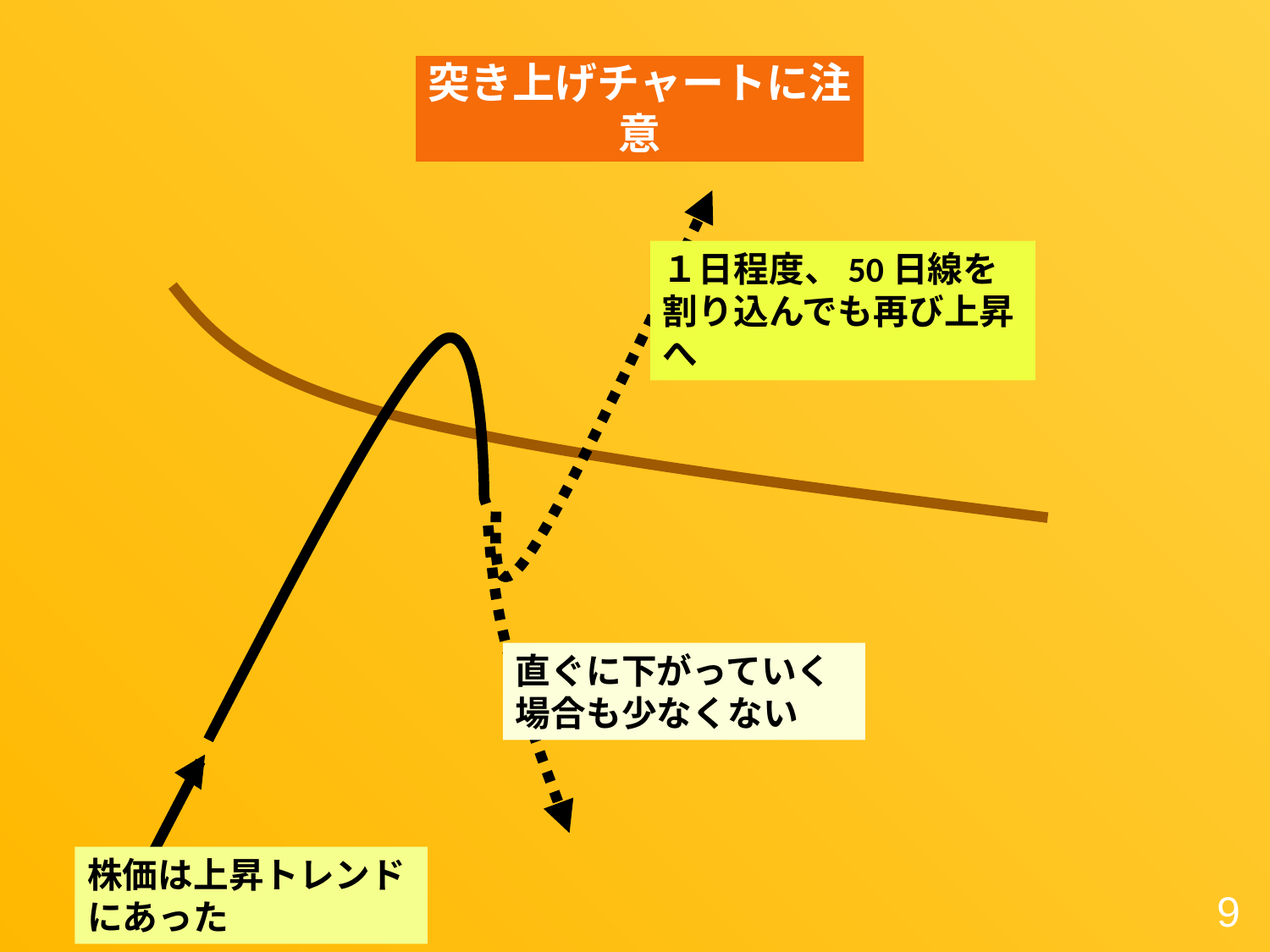

突き上げチャートに注意

１日程度、50日線を割り込んでも再び上昇へ

直ぐに下がっていく場合も少なくない

株価は上昇トレンドにあった
9